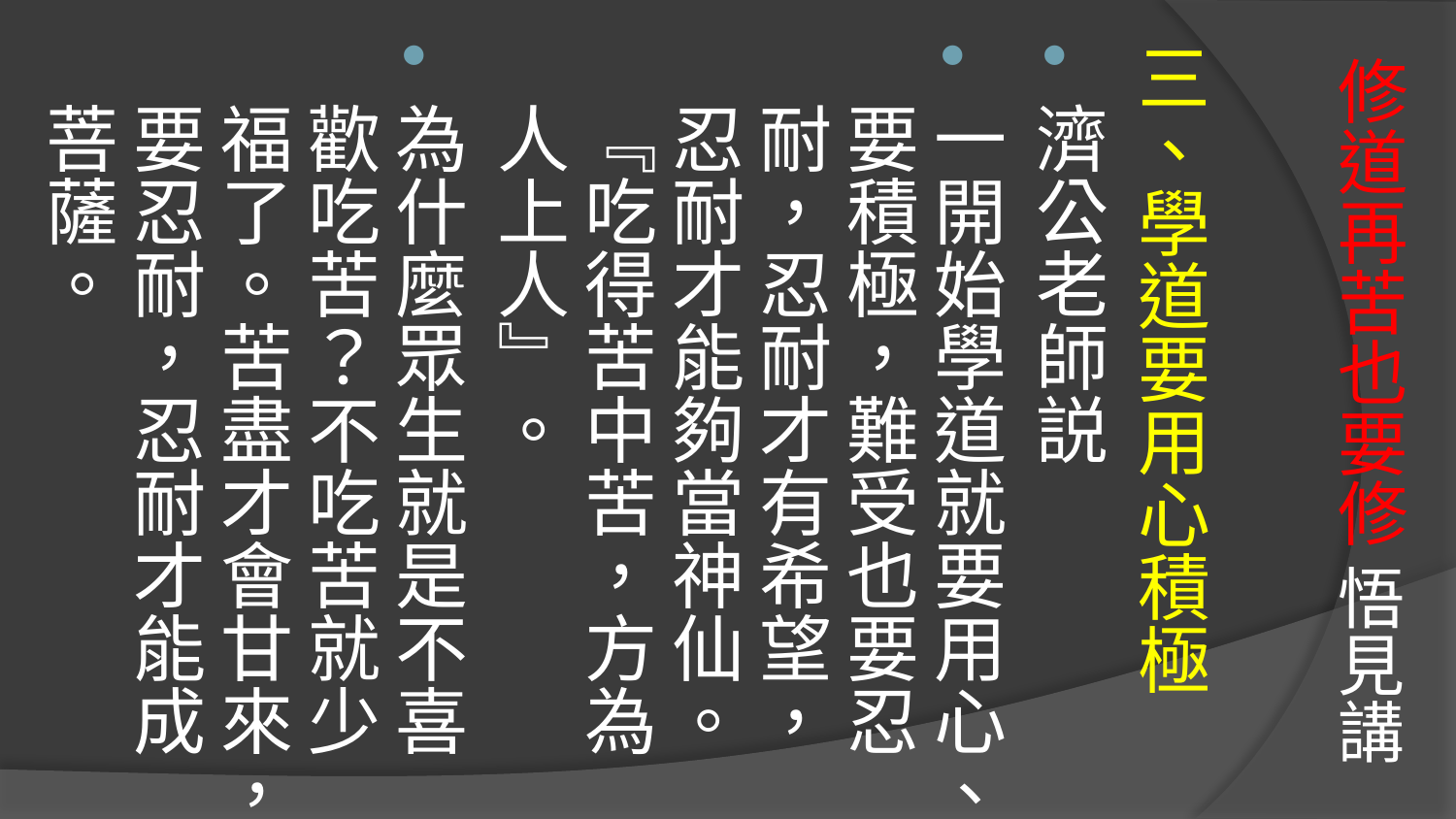

三、學道要用心積極
濟公老師説
一開始學道就要用心、要積極，難受也要忍耐，忍耐才有希望，忍耐才能夠當神仙。『吃得苦中苦，方為人上人』。
為什麼眾生就是不喜歡吃苦？不吃苦就少福了。苦盡才會甘來，要忍耐，忍耐才能成菩薩。
# 修道再苦也要修 悟見講